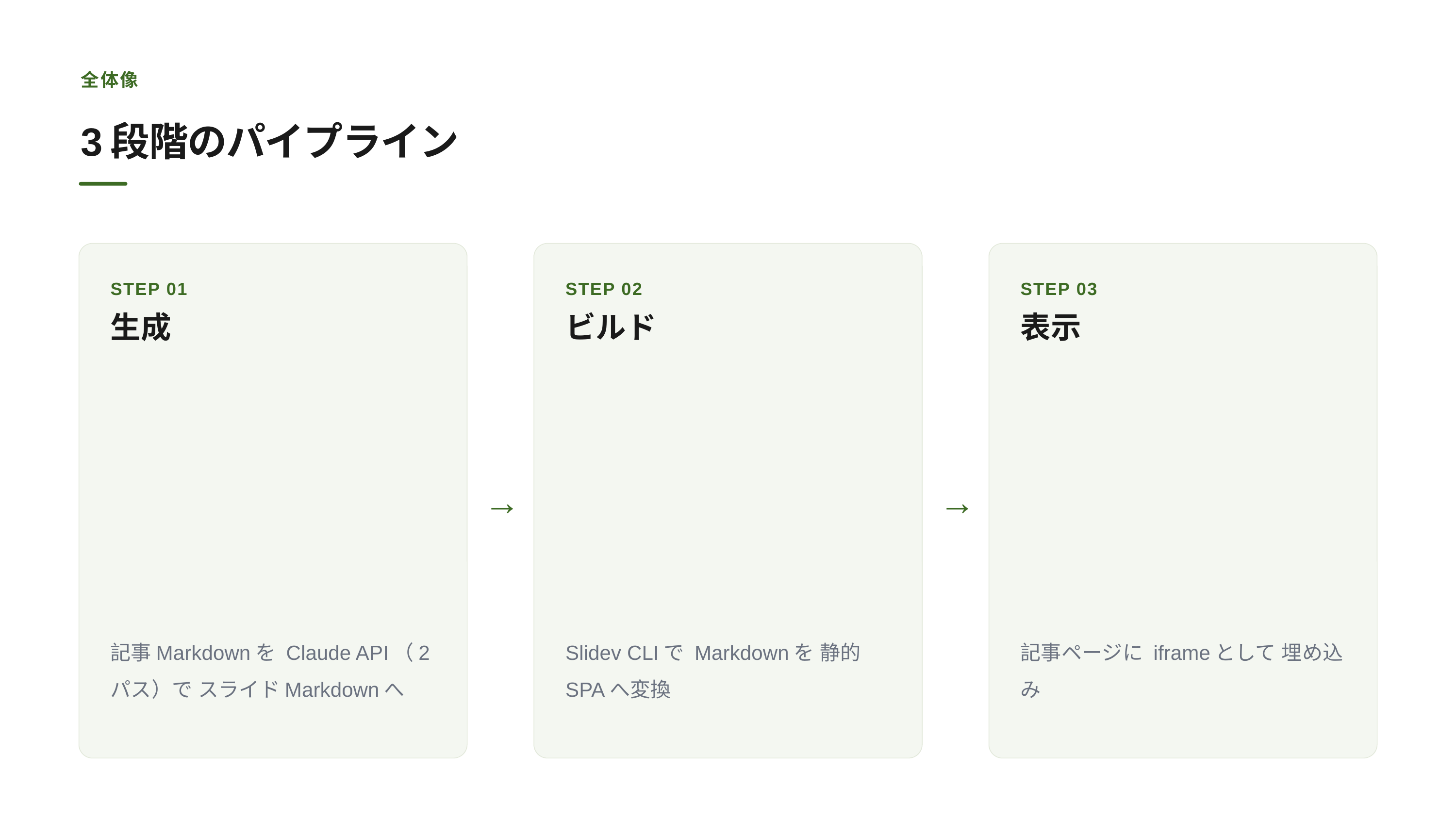

全体像
3段階のパイプライン

→

→

STEP 01
STEP 02
STEP 03
生成
ビルド
表示
記事Markdownを Claude API（2パス）で スライドMarkdownへ
Slidev CLIで Markdownを 静的SPAへ変換
記事ページに iframeとして 埋め込み